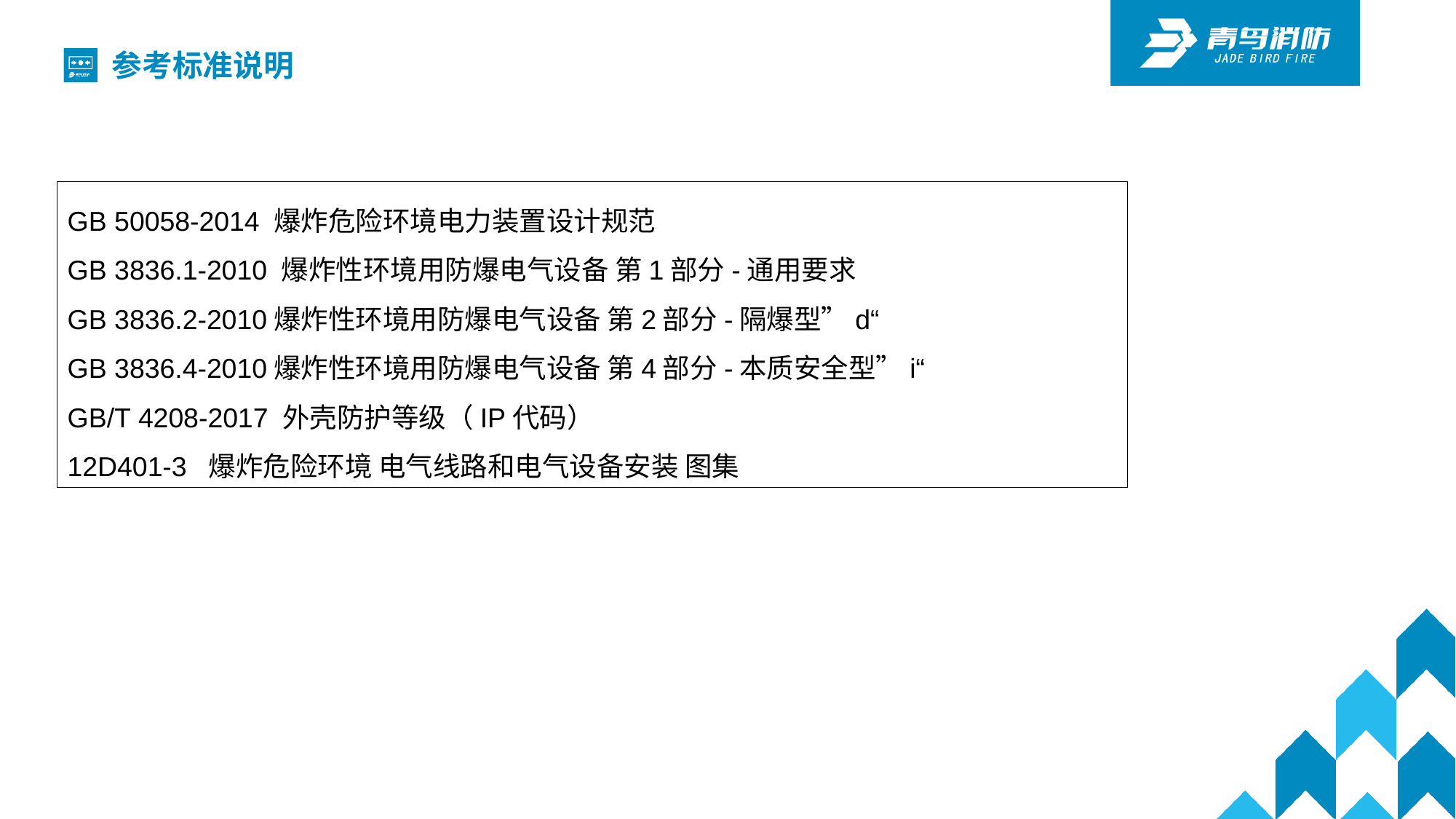

参考标准说明
GB 50058-2014 爆炸危险环境电力装置设计规范
GB 3836.1-2010 爆炸性环境用防爆电气设备 第1部分-通用要求
GB 3836.2-2010爆炸性环境用防爆电气设备 第2部分-隔爆型”d“
GB 3836.4-2010爆炸性环境用防爆电气设备 第4部分-本质安全型”i“
GB/T 4208-2017 外壳防护等级（IP代码）
12D401-3  爆炸危险环境 电气线路和电气设备安装 图集